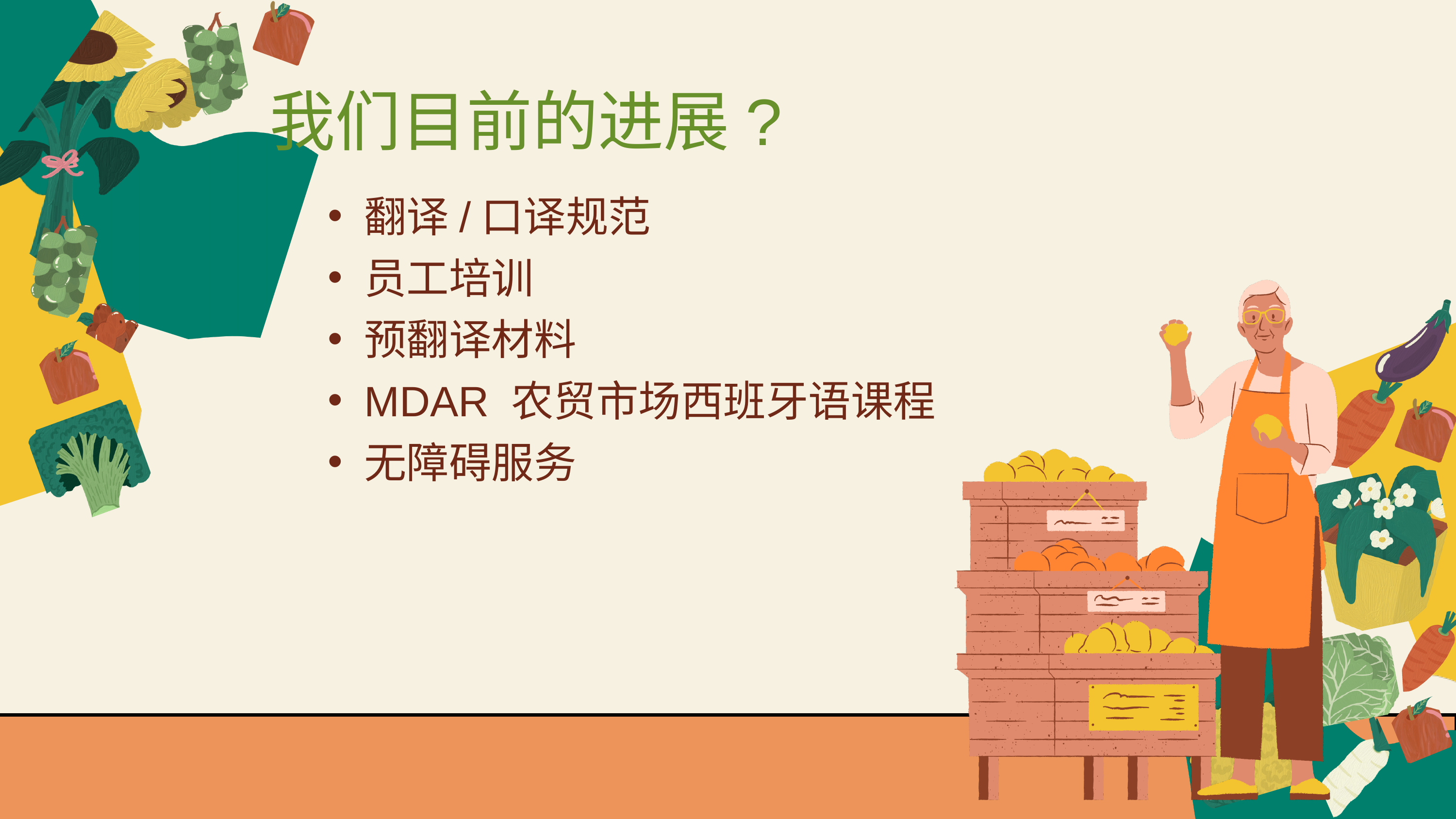

我们目前的进展?
翻译/口译规范
员工培训
预翻译材料
MDAR 农贸市场西班牙语课程
无障碍服务